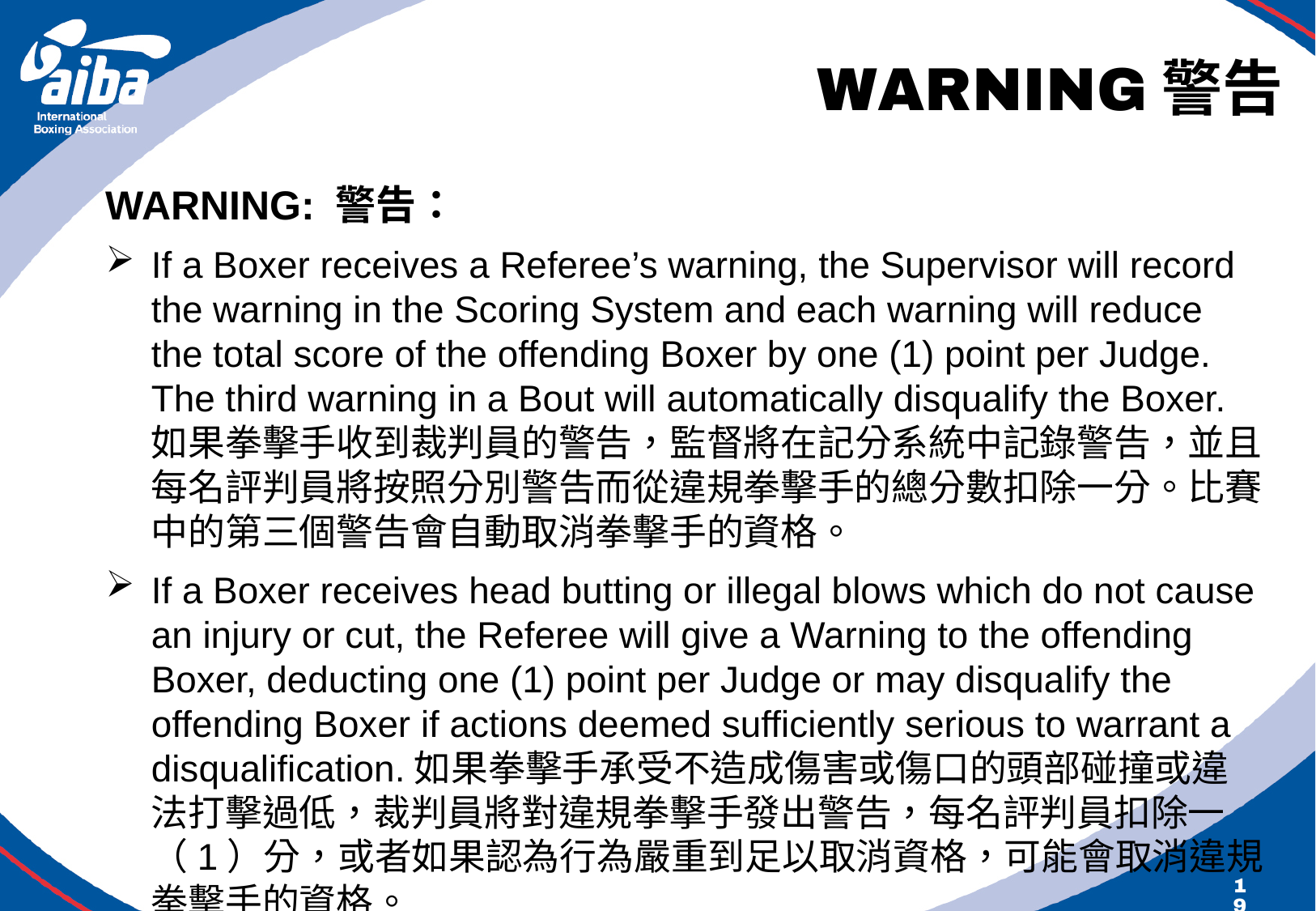

# WARNING警告

WARNING: 警告：
If a Boxer receives a Referee’s warning, the Supervisor will record the warning in the Scoring System and each warning will reduce the total score of the offending Boxer by one (1) point per Judge. The third warning in a Bout will automatically disqualify the Boxer.如果拳擊手收到裁判員的警告，監督將在記分系統中記錄警告，並且每名評判員將按照分別警告而從違規拳擊手的總分數扣除一分。比賽中的第三個警告會自動取消拳擊手的資格。
If a Boxer receives head butting or illegal blows which do not cause an injury or cut, the Referee will give a Warning to the offending Boxer, deducting one (1) point per Judge or may disqualify the offending Boxer if actions deemed sufficiently serious to warrant a disqualification.如果拳擊手承受不造成傷害或傷口的頭部碰撞或違法打擊過低，裁判員將對違規拳擊手發出警告，每名評判員扣除一（1）分，或者如果認為行為嚴重到足以取消資格，可能會取消違規拳擊手的資格。

198